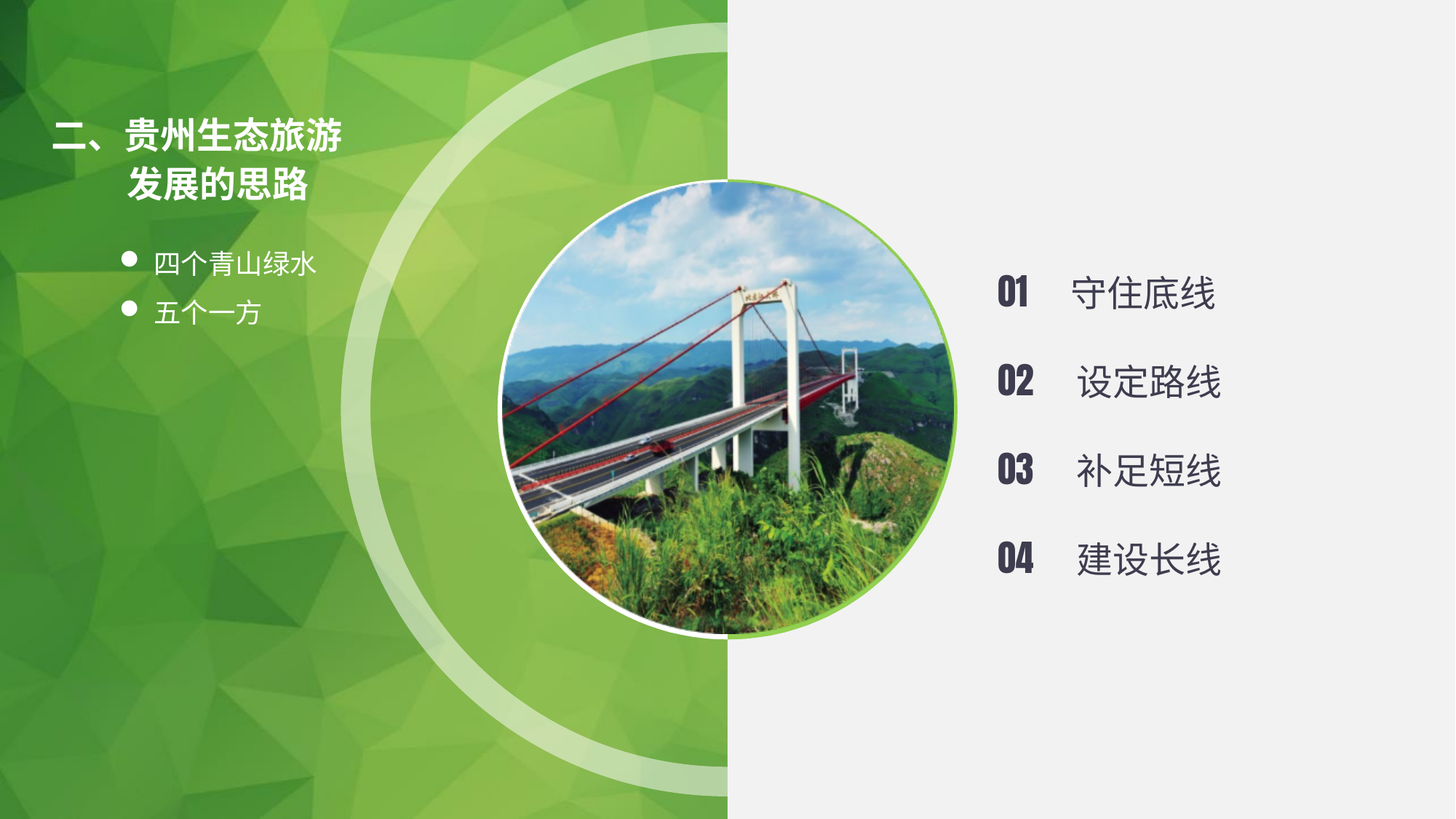

二、贵州生态旅游
发展的思路
四个青山绿水
五个一方
01    守住底线
02    设定路线
03    补足短线
04    建设长线